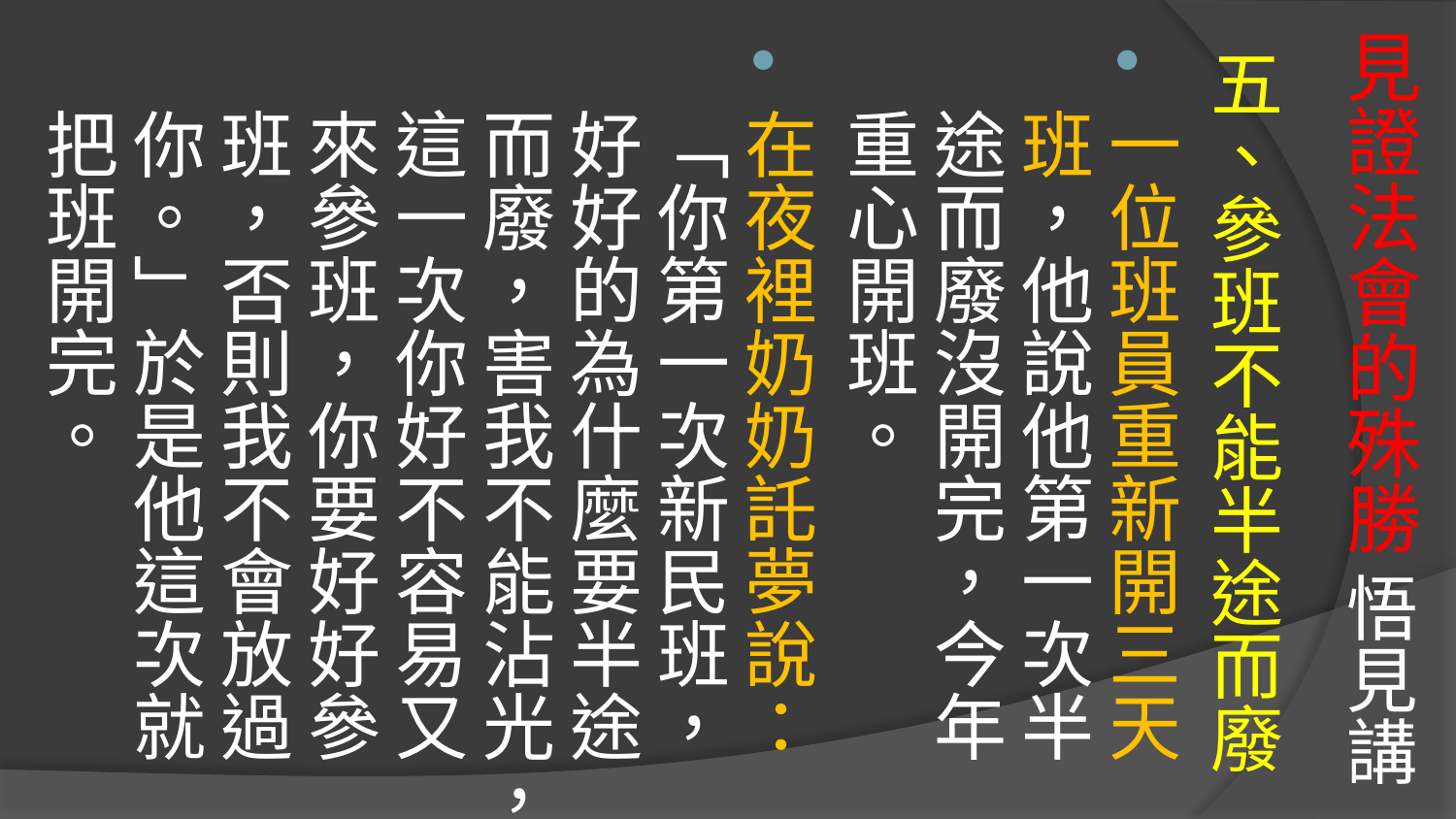

# 見證法會的殊勝 悟見講
五、參班不能半途而廢
一位班員重新開三天班，他說他第一次半途而廢沒開完，今年重心開班。
在夜裡奶奶託夢說：「你第一次新民班，好好的為什麼要半途而廢，害我不能沾光，這一次你好不容易又來參班，你要好好參班，否則我不會放過你。」於是他這次就把班開完。